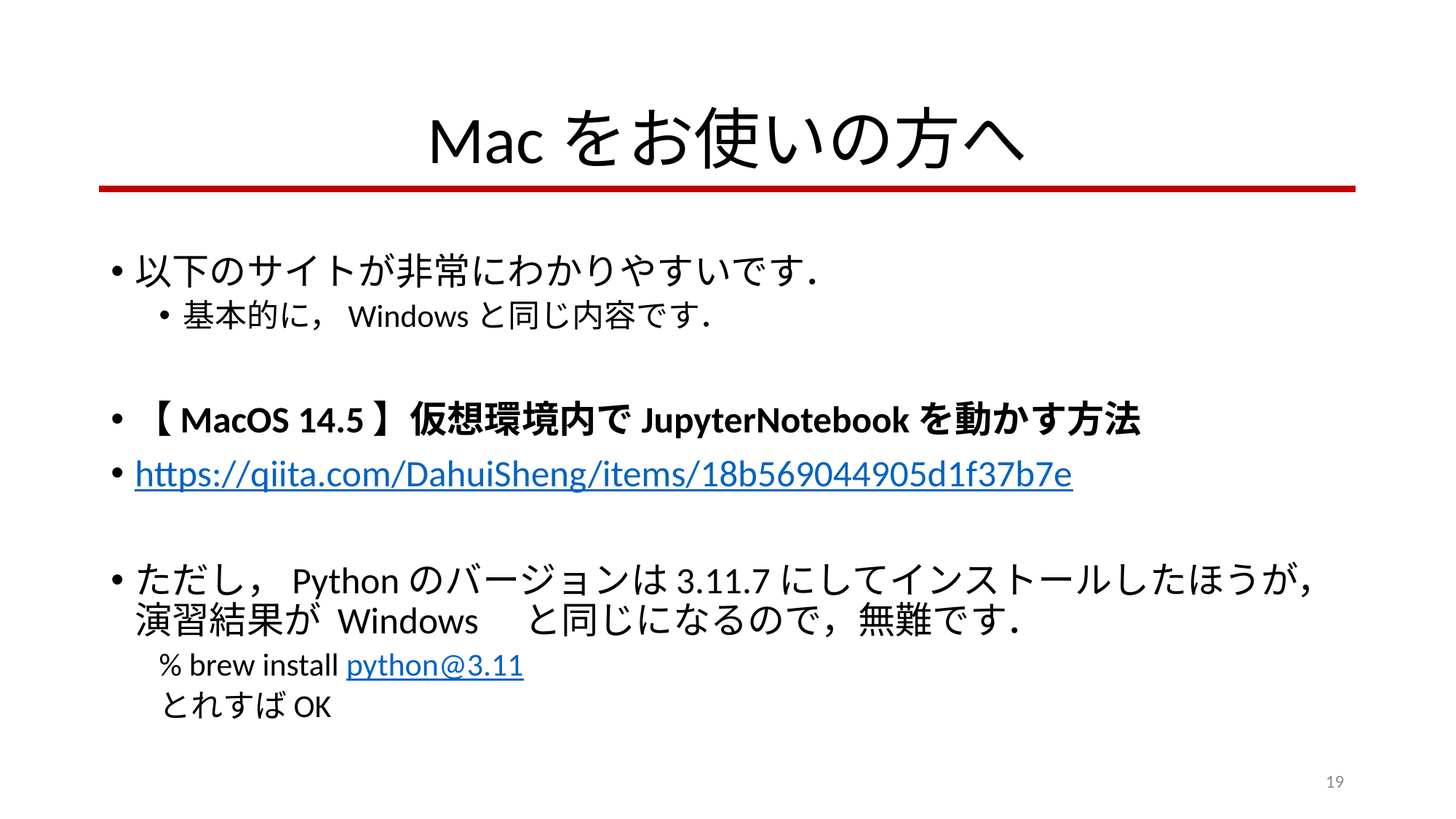

# Macをお使いの方へ
以下のサイトが非常にわかりやすいです．
基本的に，Windowsと同じ内容です．

【MacOS 14.5】仮想環境内でJupyterNotebookを動かす方法
https://qiita.com/DahuiSheng/items/18b569044905d1f37b7e

ただし，Pythonのバージョンは3.11.7にしてインストールしたほうが，
演習結果が Windows　と同じになるので，無難です．
% brew install python@3.11
とれすばOK
19